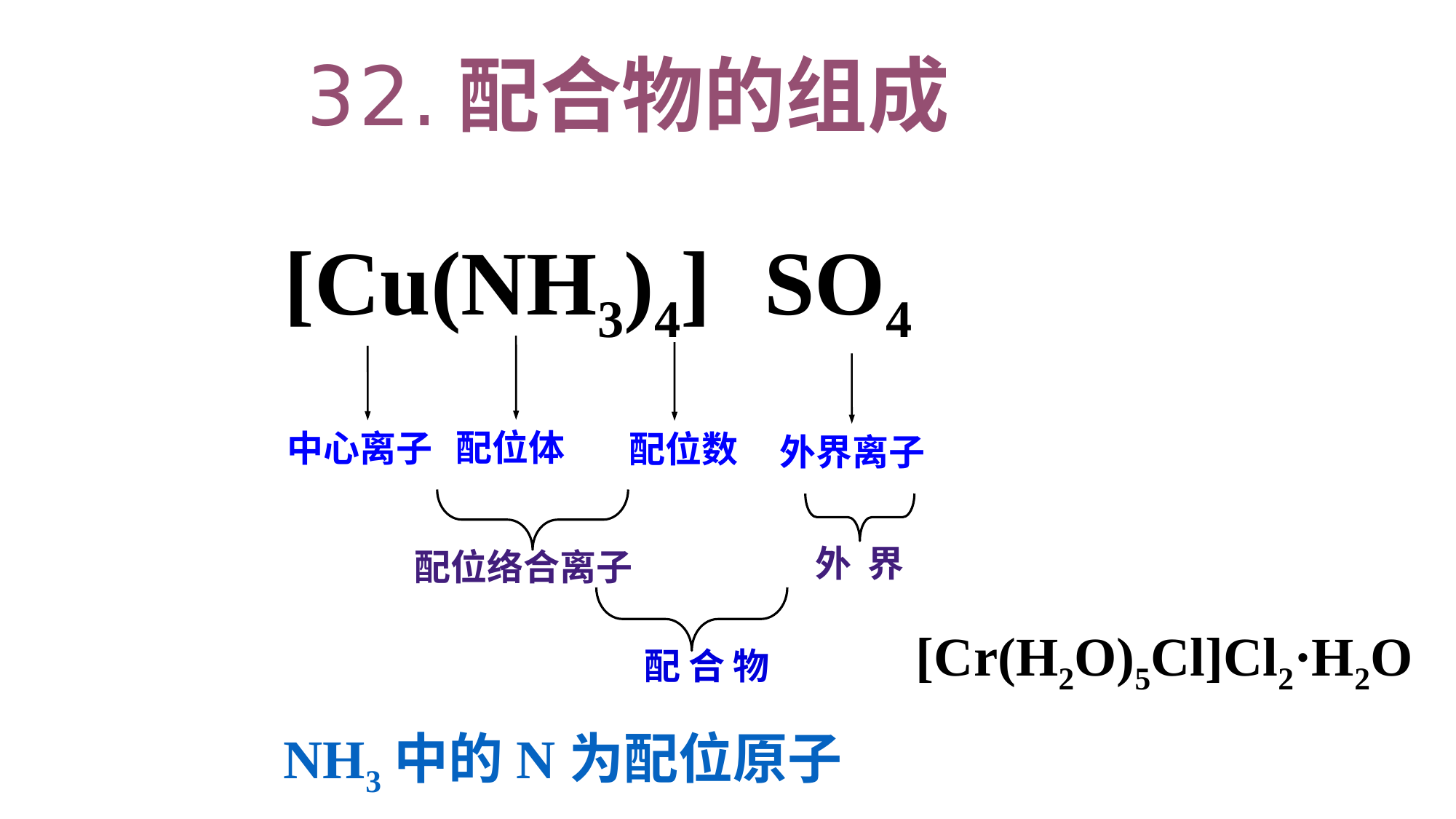

32.配合物的组成
[Cu(NH3)4]    SO4

配位体

配位数

中心离子

 外界离子

外  界

配位络合离子

配 合 物
[Cr(H2O)5Cl]Cl2·H2O
NH3中的N为配位原子